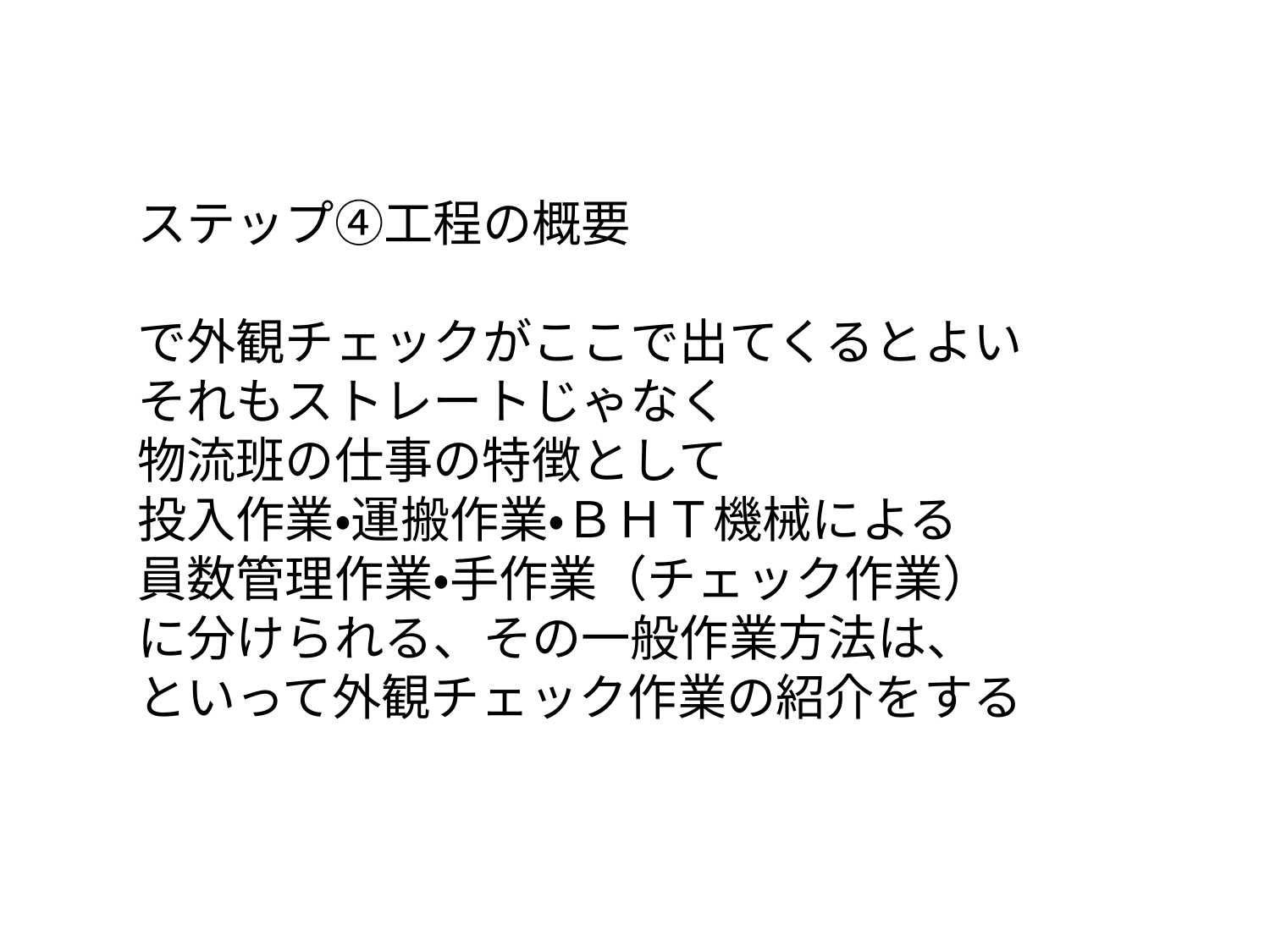

ステップ④工程の概要

で外観チェックがここで出てくるとよい
それもストレートじゃなく
物流班の仕事の特徴として
投入作業・運搬作業・ＢＨＴ機械による
員数管理作業・手作業（チェック作業）
に分けられる、その一般作業方法は、
といって外観チェック作業の紹介をする